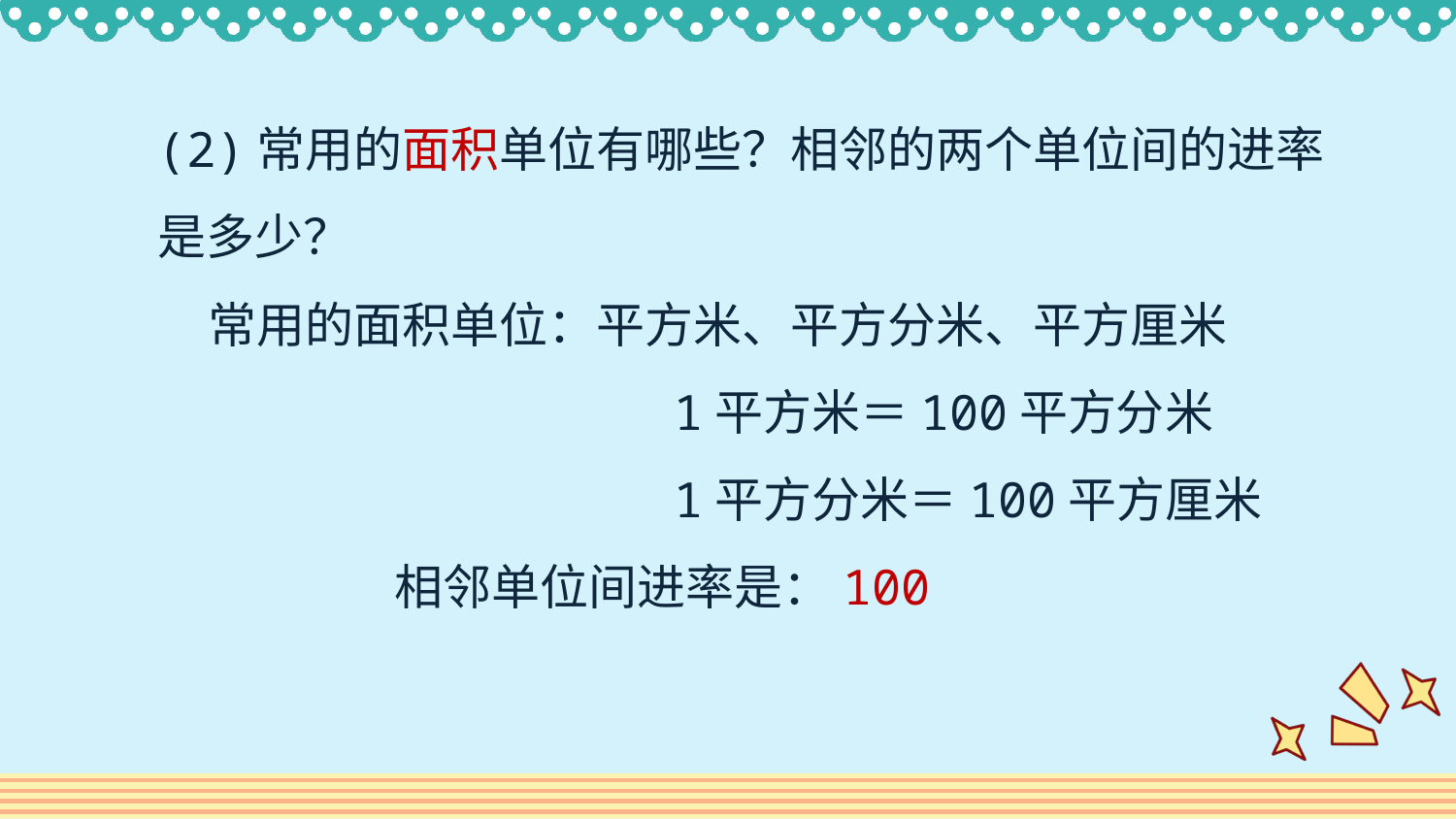

(2)常用的面积单位有哪些？相邻的两个单位间的进率是多少？
你还记得什么是因数？什么是倍数吗？

常用的面积单位：平方米、平方分米、平方厘米
                1平方米＝100平方分米
                1平方分米＝100平方厘米
                相邻单位间进率是：100